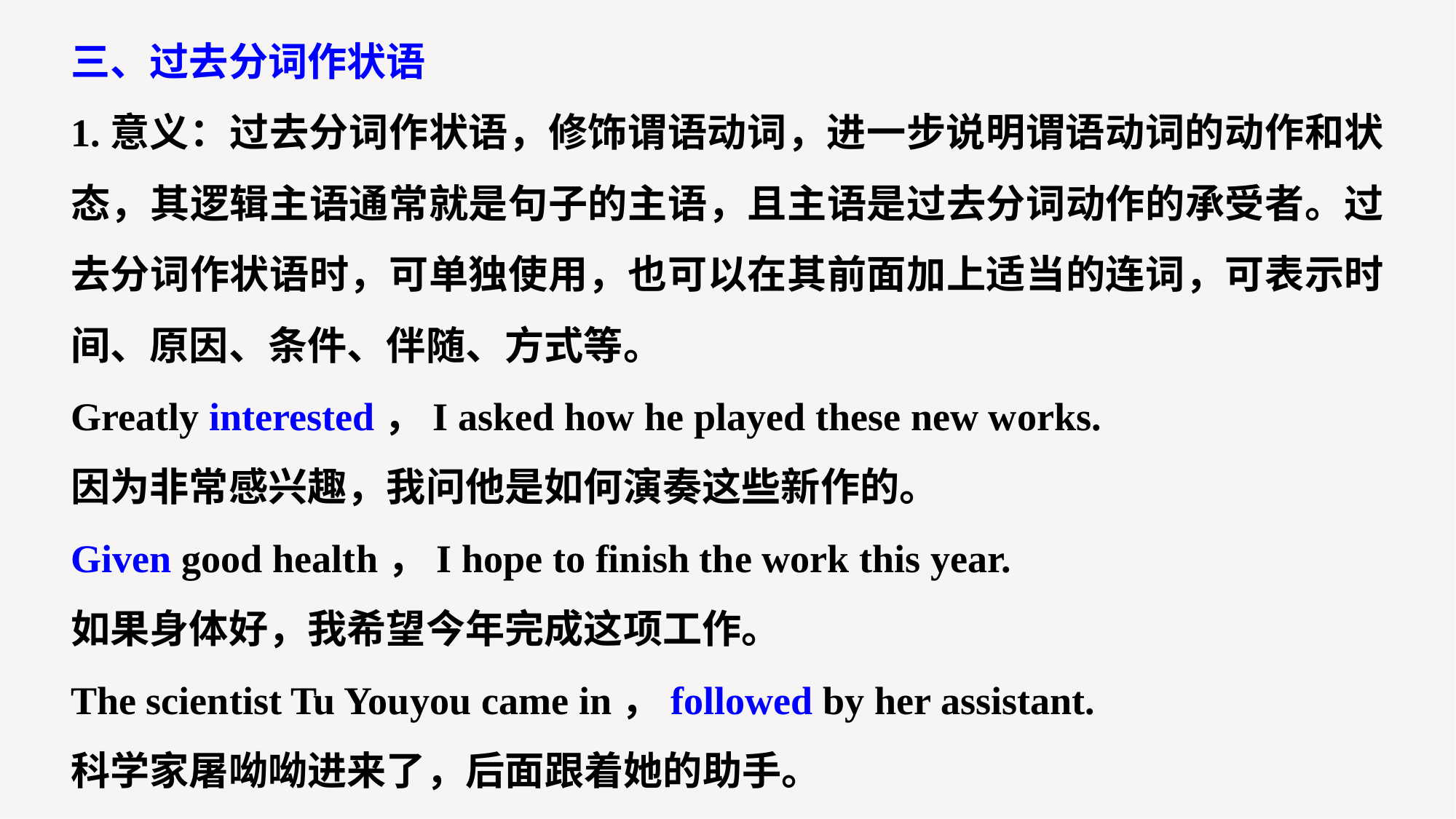

三、过去分词作状语
1.意义：过去分词作状语，修饰谓语动词，进一步说明谓语动词的动作和状态，其逻辑主语通常就是句子的主语，且主语是过去分词动作的承受者。过去分词作状语时，可单独使用，也可以在其前面加上适当的连词，可表示时间、原因、条件、伴随、方式等。
Greatly interested，I asked how he played these new works.
因为非常感兴趣，我问他是如何演奏这些新作的。
Given good health，I hope to finish the work this year.
如果身体好，我希望今年完成这项工作。
The scientist Tu Youyou came in，followed by her assistant.
科学家屠呦呦进来了，后面跟着她的助手。